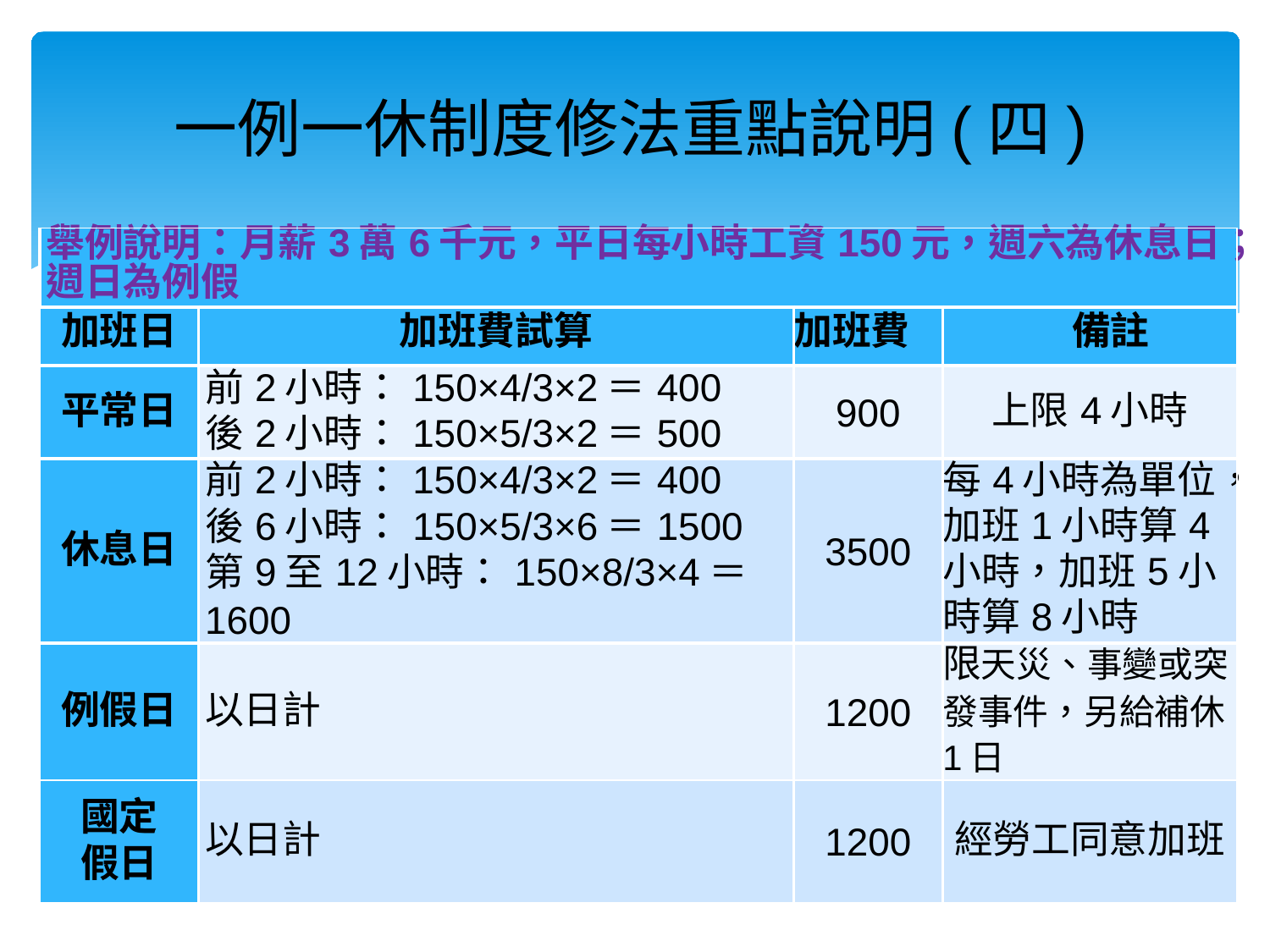

# 一例一休制度修法重點說明(四)

| 舉例說明：月薪3萬6千元，平日每小時工資150元，週六為休息日；週日為例假 |  |  |  |
| --- | --- | --- | --- |
| 加班日 | 加班費試算 | 加班費 | 備註 |
| 平常日 | 前2小時：150×4/3×2＝400 後2小時：150×5/3×2＝500 | 900 | 上限4小時 |
| 休息日 | 前2小時：150×4/3×2＝400 後6小時：150×5/3×6＝1500 第9至12小時：150×8/3×4＝1600 | 3500 | 每4小時為單位，加班1小時算4小時，加班5小時算8小時 |
| 例假日 | 以日計 | 1200 | 限天災、事變或突發事件，另給補休1日 |
| 國定 假日 | 以日計 | 1200 | 經勞工同意加班 |